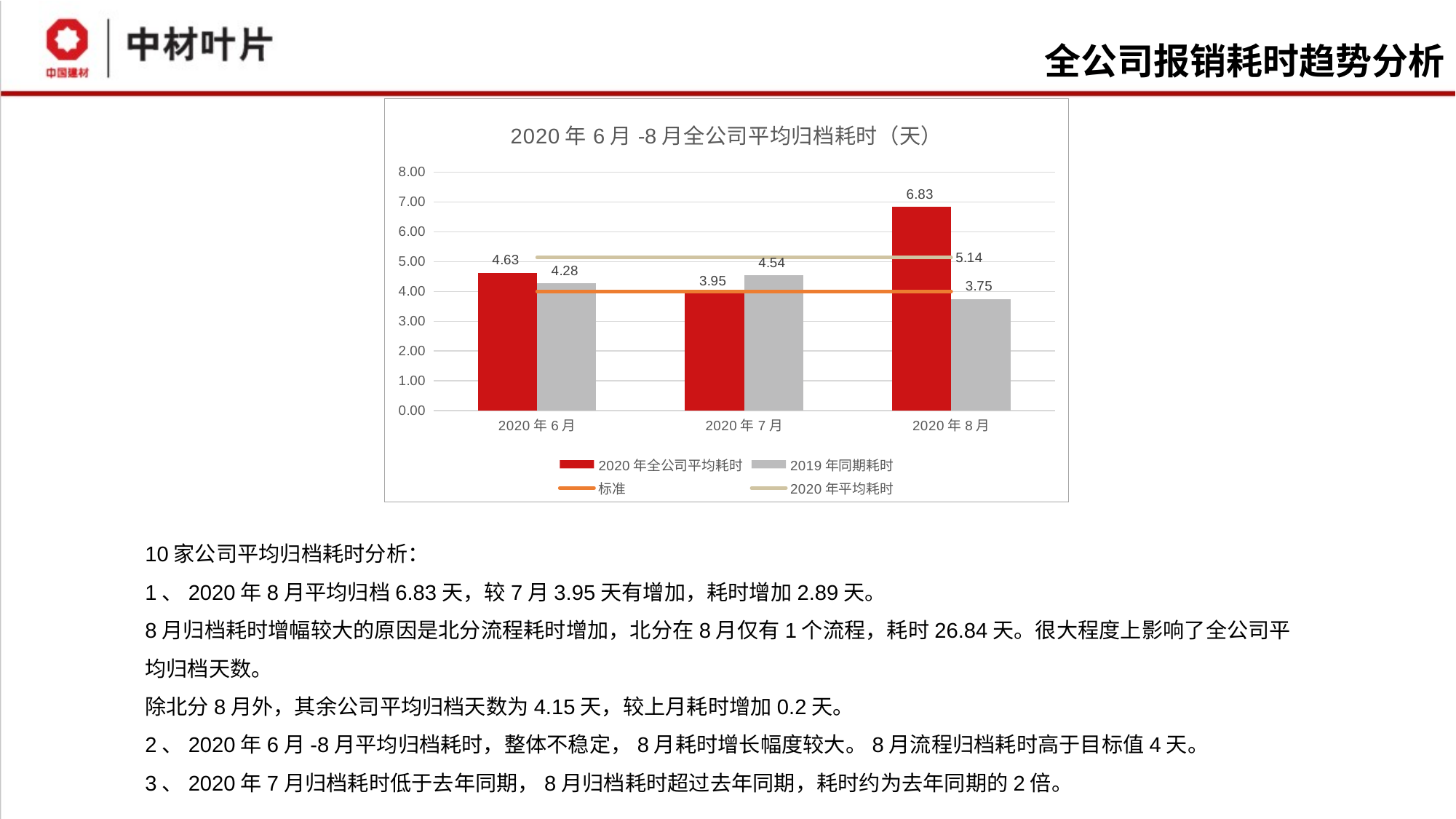

# 全公司报销耗时趋势分析

### Chart: 2020年6月-8月全公司平均归档耗时（天）

| Category | 2020年全公司平均耗时 | 2019年同期耗时 | 标准 | 2020年平均耗时 |
|---|---|---|---|---|
| 2020年6月 | 4.63217748524415 | 4.28175555808454 | 4.0 | 5.14 |
| 2020年7月 | 3.94520353528428 | 4.53683913281479 | 4.0 | 5.14 |
| 2020年8月 | 6.83454626147953 | 3.75015446613549 | 4.0 | 5.14 |
10家公司平均归档耗时分析：
1、2020年8月平均归档6.83天，较7月3.95天有增加，耗时增加2.89天。
8月归档耗时增幅较大的原因是北分流程耗时增加，北分在8月仅有1个流程，耗时26.84天。很大程度上影响了全公司平均归档天数。
除北分8月外，其余公司平均归档天数为4.15天，较上月耗时增加0.2天。
2、2020年6月-8月平均归档耗时，整体不稳定，8月耗时增长幅度较大。8月流程归档耗时高于目标值4天。
3、2020年7月归档耗时低于去年同期，8月归档耗时超过去年同期，耗时约为去年同期的2倍。